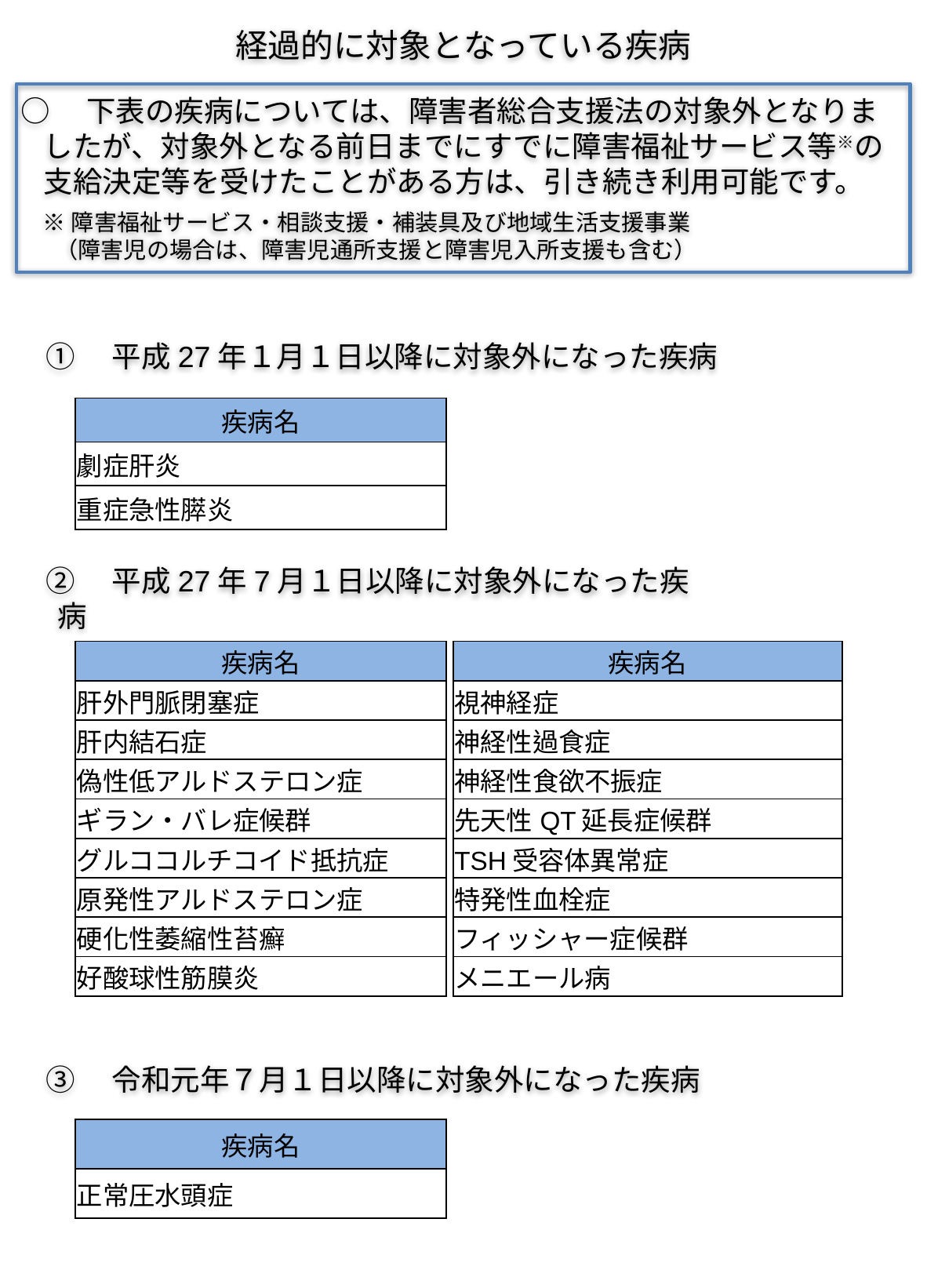

経過的に対象となっている疾病
○　下表の疾病については、障害者総合支援法の対象外となりましたが、対象外となる前日までにすでに障害福祉サービス等※の支給決定等を受けたことがある方は、引き続き利用可能です。
※障害福祉サービス・相談支援・補装具及び地域生活支援事業
（障害児の場合は、障害児通所支援と障害児入所支援も含む）
①　平成27年１月１日以降に対象外になった疾病
| 疾病名 |
| --- |
| 劇症肝炎 |
| 重症急性膵炎 |
②　平成27年7月１日以降に対象外になった疾病
| 疾病名 |  | 疾病名 |
| --- | --- | --- |
| 肝外門脈閉塞症 |  | 視神経症 |
| 肝内結石症 |  | 神経性過食症 |
| 偽性低アルドステロン症 |  | 神経性食欲不振症 |
| ギラン・バレ症候群 |  | 先天性QT延長症候群 |
| グルココルチコイド抵抗症 |  | TSH受容体異常症 |
| 原発性アルドステロン症 |  | 特発性血栓症 |
| 硬化性萎縮性苔癬 |  | フィッシャー症候群 |
| 好酸球性筋膜炎 |  | メニエール病 |
③　令和元年７月１日以降に対象外になった疾病
| 疾病名 |
| --- |
| 正常圧水頭症 |